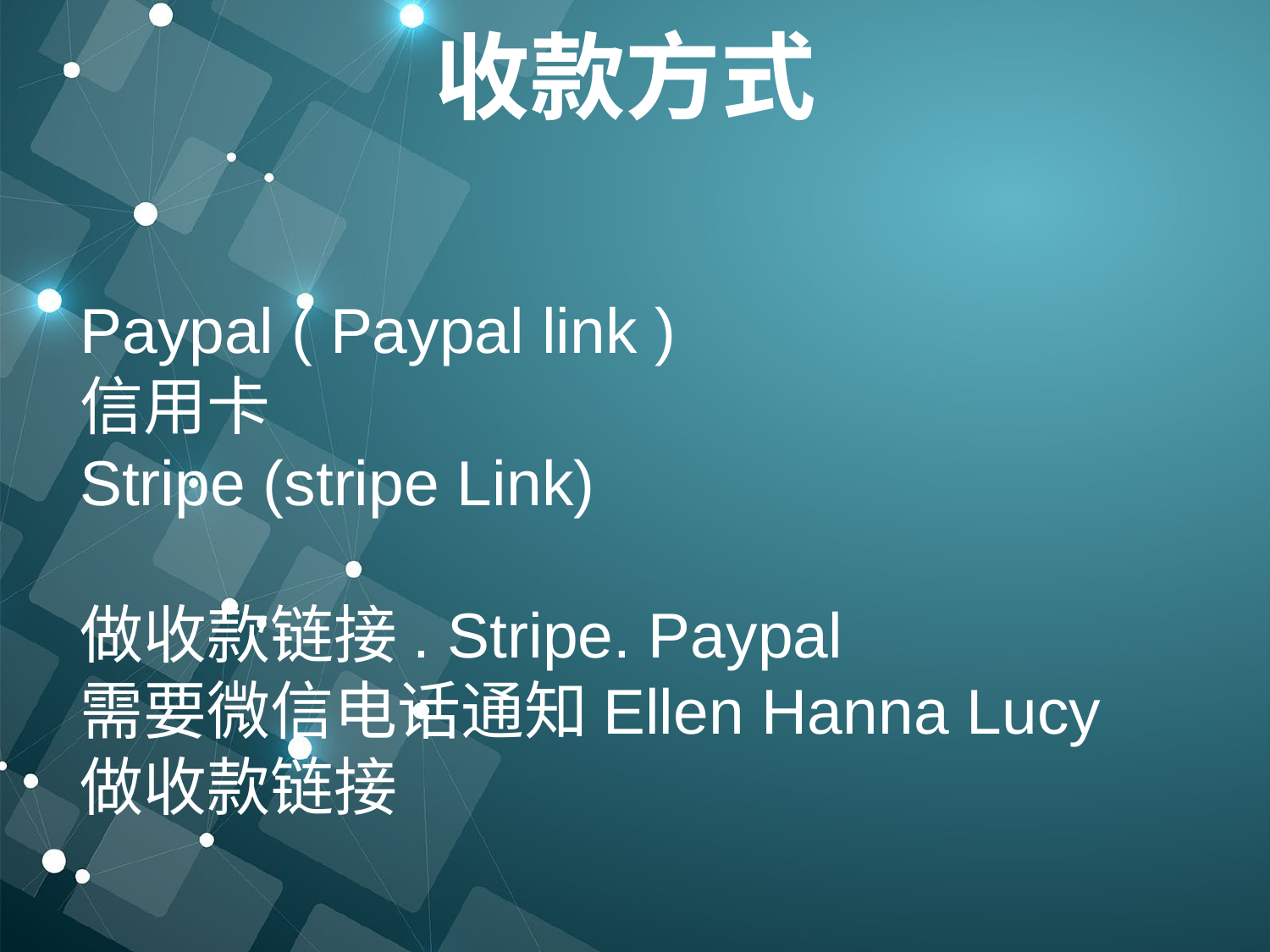

收款方式
Paypal ( Paypal link )
信用卡
Stripe (stripe Link)

做收款链接. Stripe. Paypal
需要微信电话通知Ellen Hanna Lucy
做收款链接